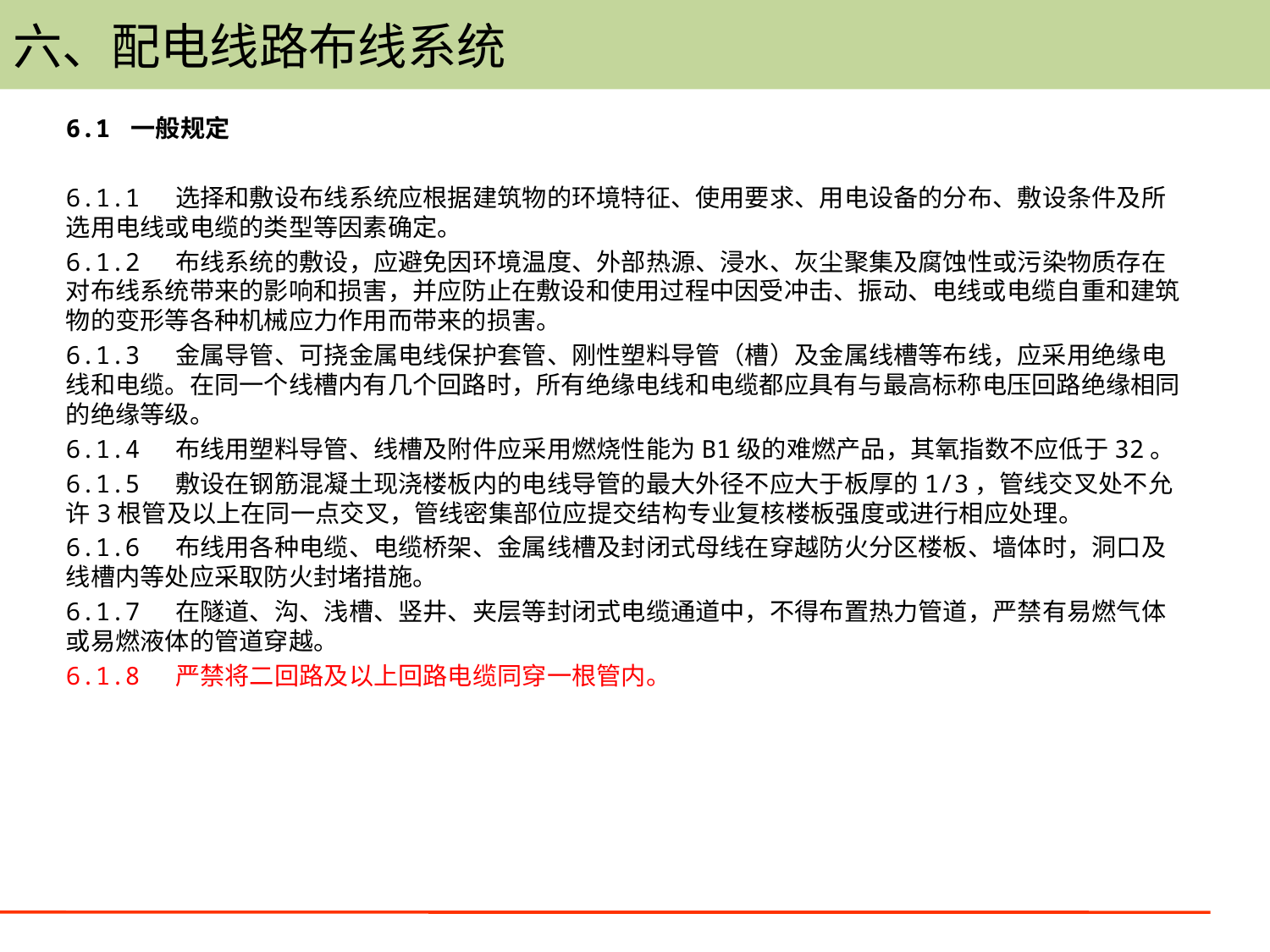

# 六、配电线路布线系统
6.1 一般规定

6.1.1  选择和敷设布线系统应根据建筑物的环境特征、使用要求、用电设备的分布、敷设条件及所选用电线或电缆的类型等因素确定。
6.1.2  布线系统的敷设，应避免因环境温度、外部热源、浸水、灰尘聚集及腐蚀性或污染物质存在对布线系统带来的影响和损害，并应防止在敷设和使用过程中因受冲击、振动、电线或电缆自重和建筑物的变形等各种机械应力作用而带来的损害。
6.1.3  金属导管、可挠金属电线保护套管、刚性塑料导管（槽）及金属线槽等布线，应采用绝缘电线和电缆。在同一个线槽内有几个回路时，所有绝缘电线和电缆都应具有与最高标称电压回路绝缘相同的绝缘等级。
6.1.4  布线用塑料导管、线槽及附件应采用燃烧性能为B1级的难燃产品，其氧指数不应低于32。
6.1.5  敷设在钢筋混凝土现浇楼板内的电线导管的最大外径不应大于板厚的1/3，管线交叉处不允许3根管及以上在同一点交叉，管线密集部位应提交结构专业复核楼板强度或进行相应处理。
6.1.6  布线用各种电缆、电缆桥架、金属线槽及封闭式母线在穿越防火分区楼板、墙体时，洞口及线槽内等处应采取防火封堵措施。
6.1.7  在隧道、沟、浅槽、竖井、夹层等封闭式电缆通道中，不得布置热力管道，严禁有易燃气体或易燃液体的管道穿越。
6.1.8  严禁将二回路及以上回路电缆同穿一根管内。